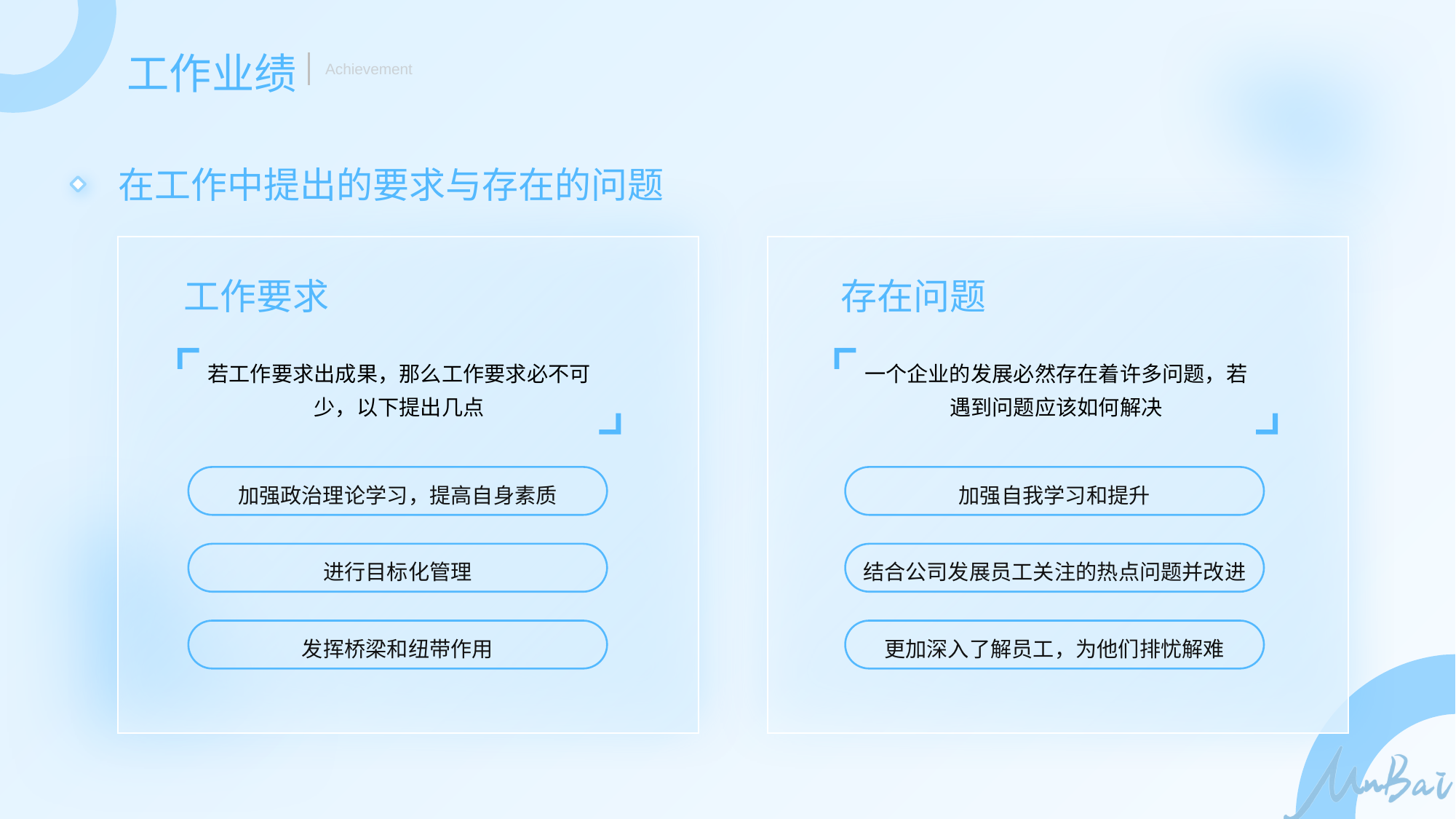

工作业绩
Achievement
在工作中提出的要求与存在的问题

工作要求
存在问题

若工作要求出成果，那么工作要求必不可少，以下提出几点

一个企业的发展必然存在着许多问题，若遇到问题应该如何解决

加强政治理论学习，提高自身素质
加强自我学习和提升
进行目标化管理
结合公司发展员工关注的热点问题并改进
发挥桥梁和纽带作用
更加深入了解员工，为他们排忧解难